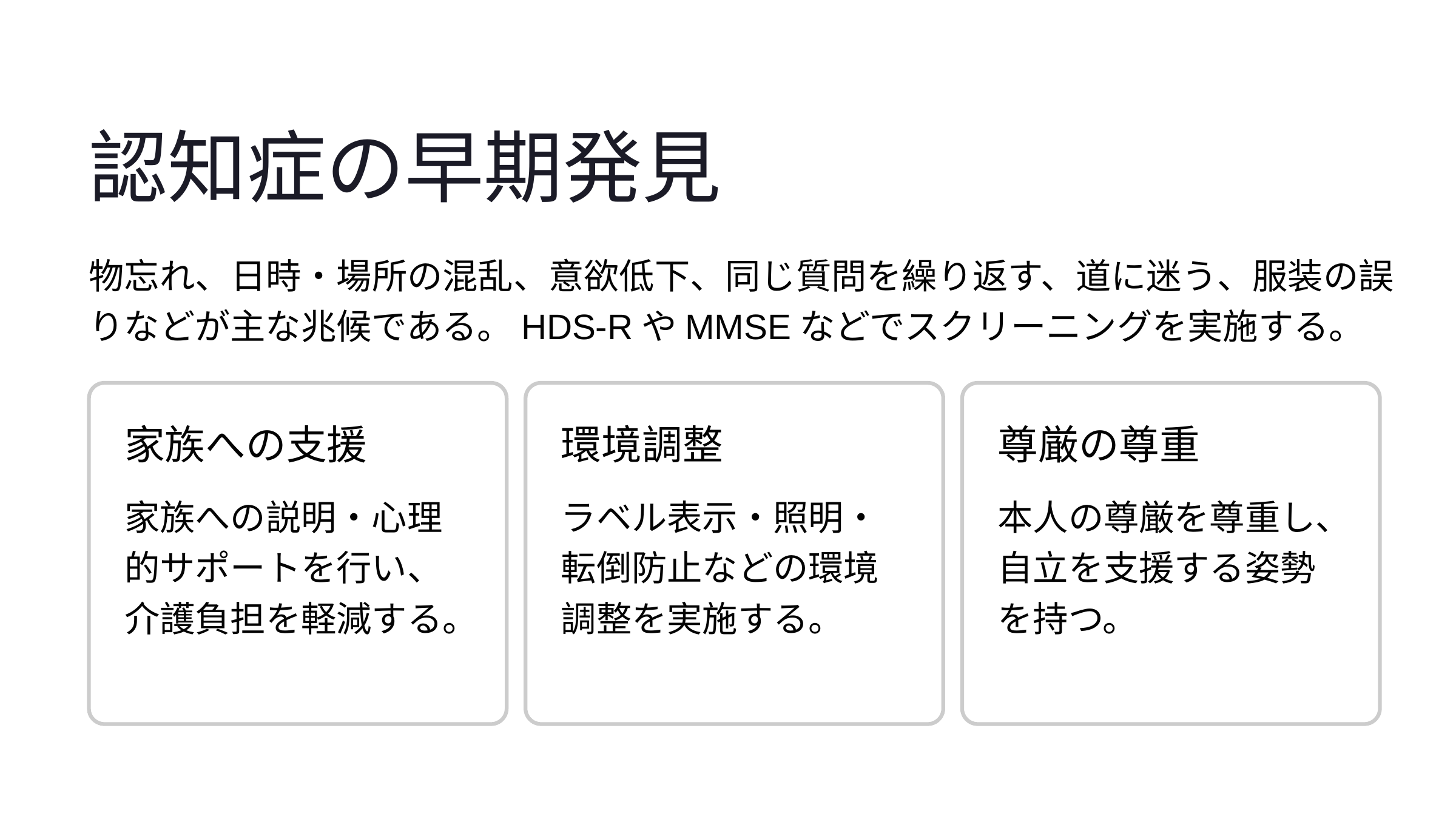

認知症の早期発見
物忘れ、日時・場所の混乱、意欲低下、同じ質問を繰り返す、道に迷う、服装の誤りなどが主な兆候である。HDS-RやMMSEなどでスクリーニングを実施する。

家族への支援
環境調整
尊厳の尊重
家族への説明・心理的サポートを行い、介護負担を軽減する。
ラベル表示・照明・転倒防止などの環境調整を実施する。
本人の尊厳を尊重し、自立を支援する姿勢を持つ。